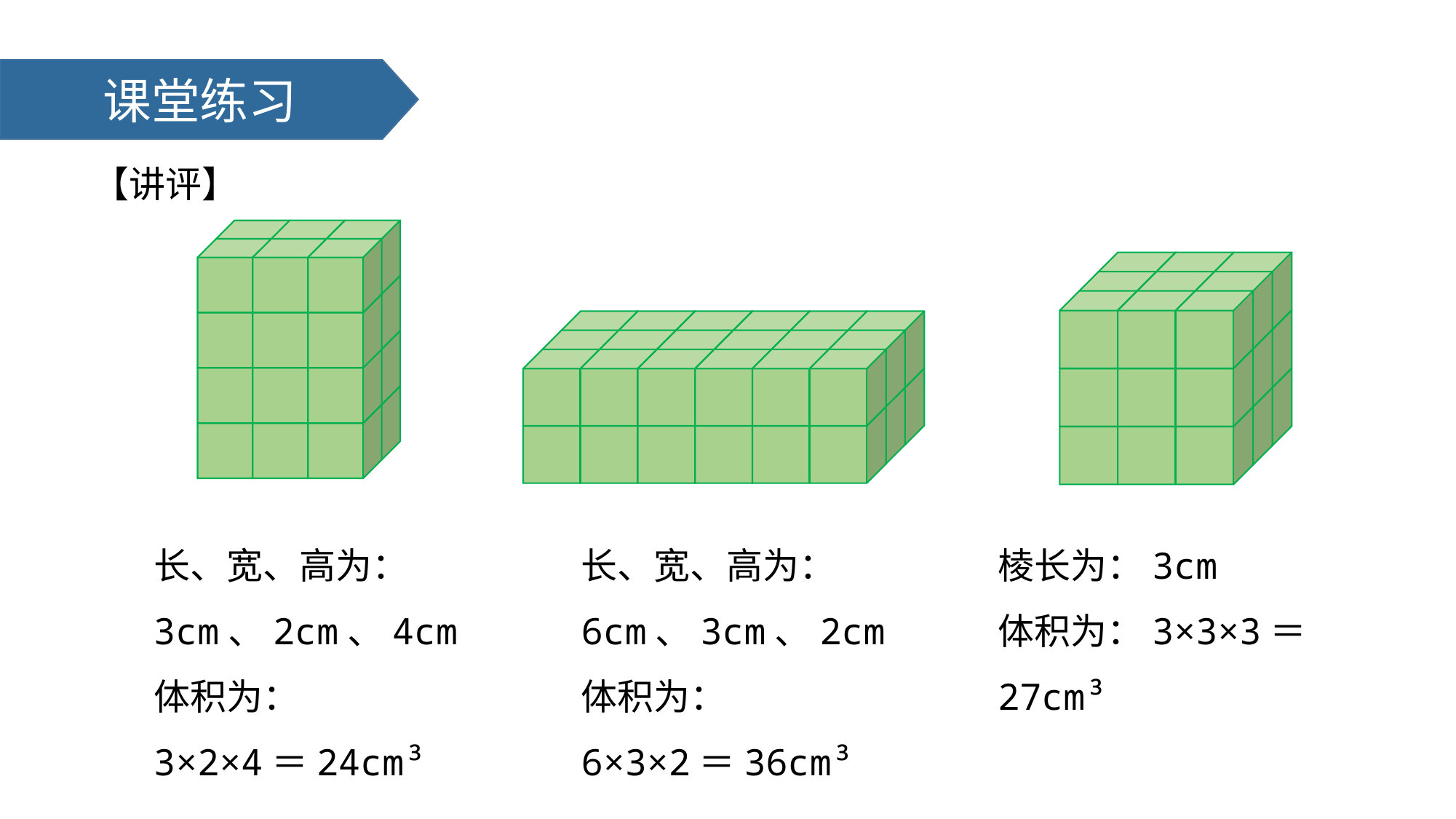

课堂练习
【讲评】

长、宽、高为：
3cm、2cm、4cm
体积为：
3×2×4＝24cm³
长、宽、高为：
6cm、3cm、2cm
体积为：
6×3×2＝36cm³
棱长为：3cm
体积为：3×3×3＝27cm³